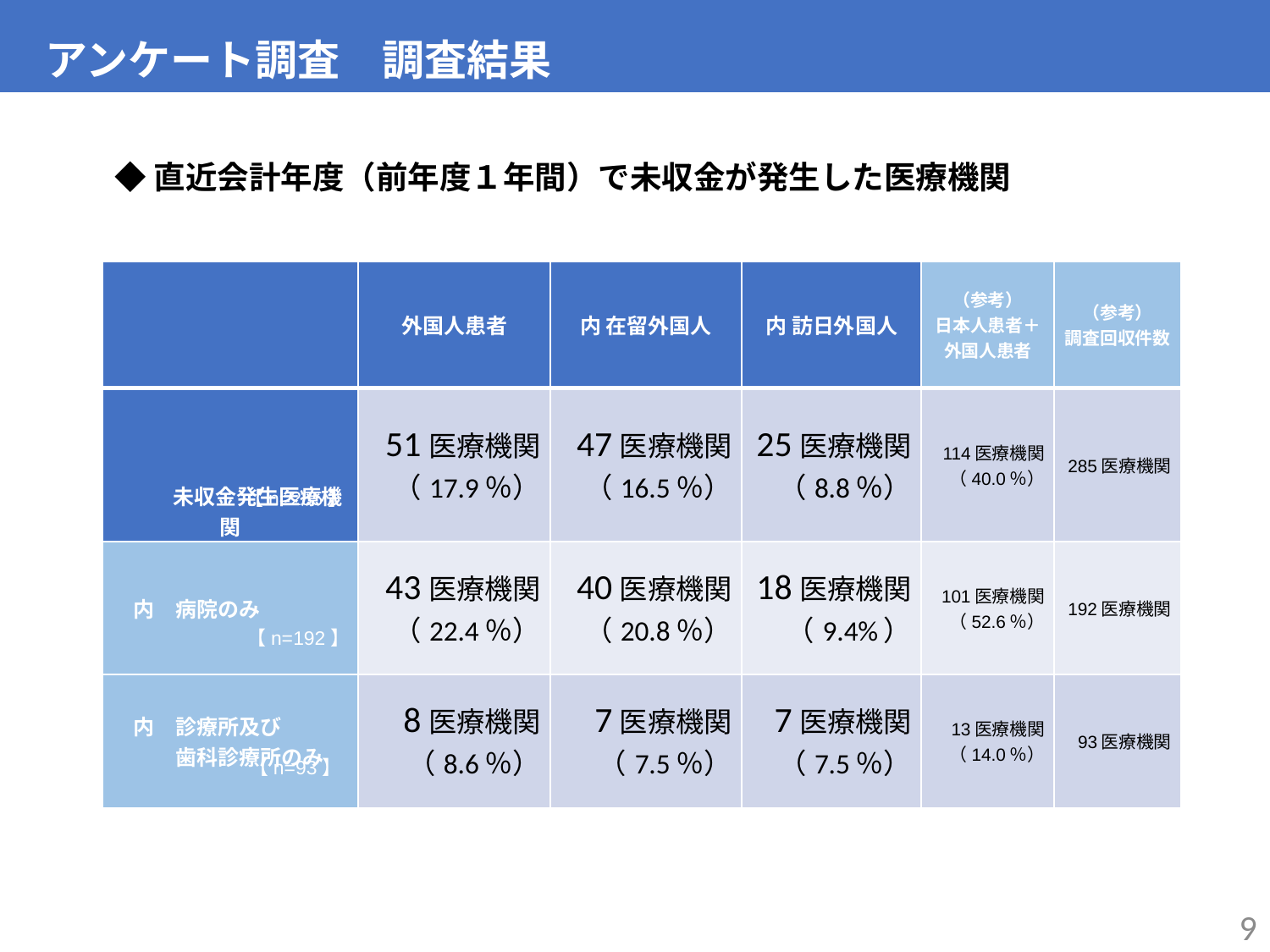

アンケート調査　調査結果

◆直近会計年度（前年度１年間）で未収金が発生した医療機関
|  | 外国人患者 | 内 在留外国人 | 内 訪日外国人 | （参考） 日本人患者＋ 外国人患者 | （参考） 調査回収件数 |
| --- | --- | --- | --- | --- | --- |
| 未収金発生医療機関 | 51医療機関 （17.9％） | 47医療機関 （16.5％） | 25医療機関 （8.8％） | 114医療機関 （40.0％） | 285医療機関 |
| 内　病院のみ | 43医療機関 （22.4％） | 40医療機関 （20.8％） | 18医療機関 （9.4%） | 101医療機関 （52.6％） | 192医療機関 |
| 内　診療所及び 　　　歯科診療所のみ | 8医療機関 （8.6％） | 7医療機関 （7.5％） | 7医療機関 （7.5％） | 13医療機関 （14.0％） | 93医療機関 |

【n=285】

【n=192】

【n=93】

9